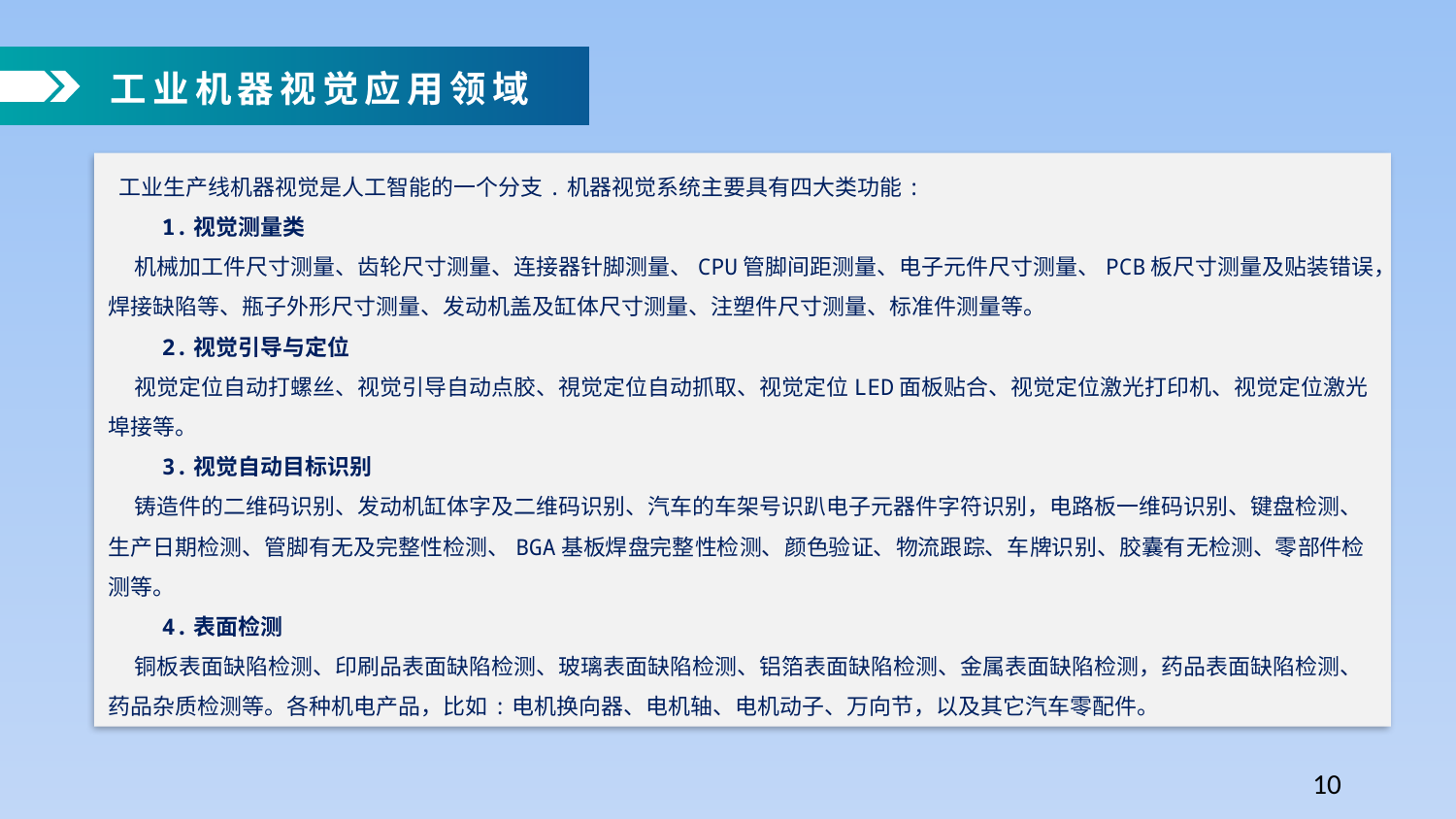

工业机器视觉应用领域

 工业生产线机器视觉是人工智能的一个分支.机器视觉系统主要具有四大类功能:
    1.视觉测量类
    机械加工件尺寸测量、齿轮尺寸测量、连接器针脚测量、CPU管脚间距测量、电子元件尺寸测量、PCB板尺寸测量及贴装错误，焊接缺陷等、瓶子外形尺寸测量、发动机盖及缸体尺寸测量、注塑件尺寸测量、标准件测量等。
    2.视觉引导与定位
    视觉定位自动打螺丝、视觉引导自动点胶、視觉定位自动抓取、视觉定位LED面板贴合、视觉定位激光打印机、视觉定位激光埠接等。
    3.视觉自动目标识别
    铸造件的二维码识别、发动机缸体字及二维码识别、汽车的车架号识趴电子元器件字符识别，电路板一维码识别、键盘检测、生产日期检测、管脚有无及完整性检测、BGA基板焊盘完整性检测、颜色验证、物流跟踪、车牌识别、胶囊有无检测、零部件检测等。
    4.表面检测
    铜板表面缺陷检测、印刷品表面缺陷检测、玻璃表面缺陷检测、铝箔表面缺陷检测、金属表面缺陷检测，药品表面缺陷检测、药品杂质检测等。各种机电产品，比如:电机换向器、电机轴、电机动子、万向节，以及其它汽车零配件。
10